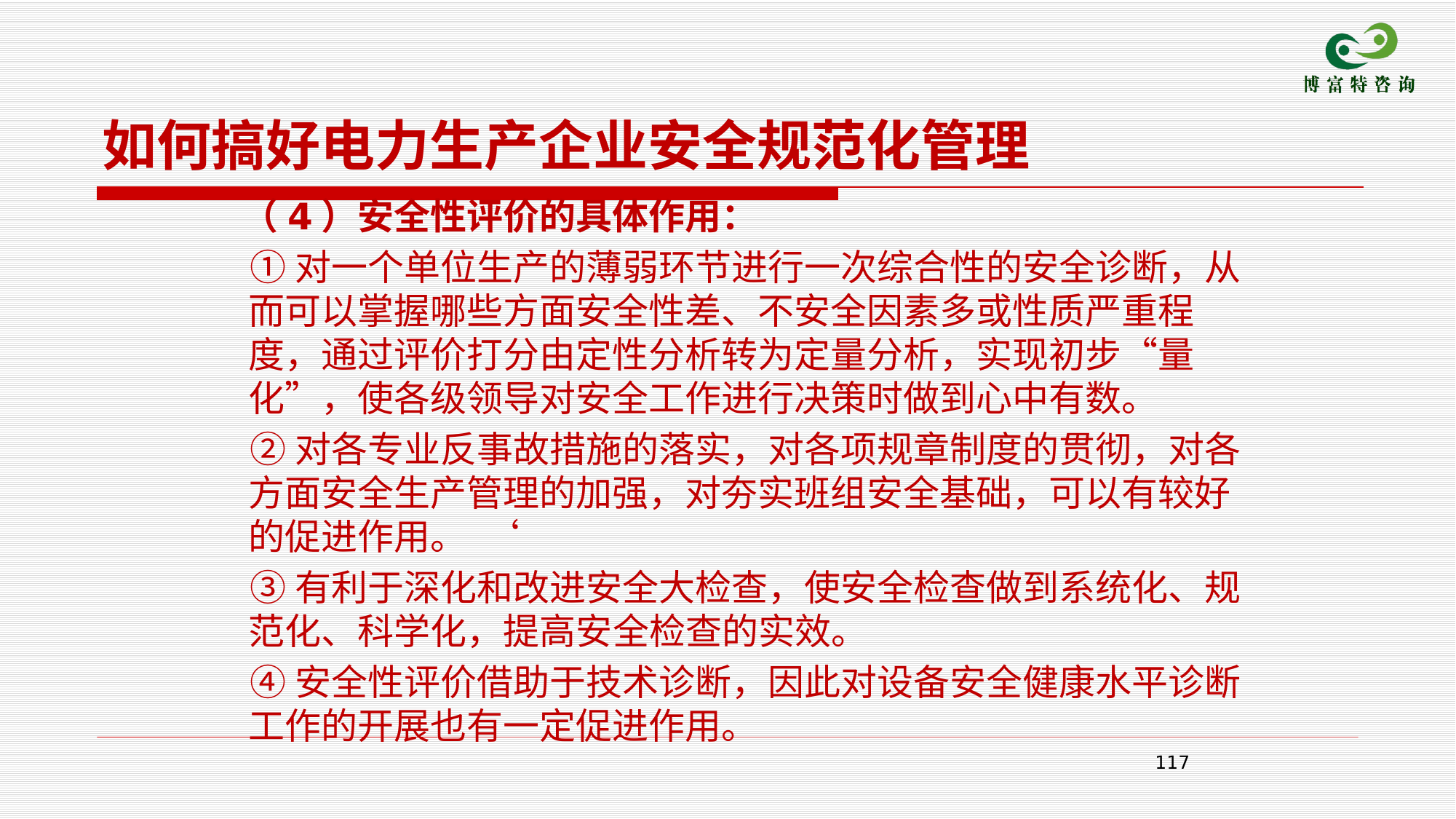

如何搞好电力生产企业安全规范化管理
     （4）安全性评价的具体作用：
       ①对一个单位生产的薄弱环节进行一次综合性的安全诊断，从而可以掌握哪些方面安全性差、不安全因素多或性质严重程度，通过评价打分由定性分析转为定量分析，实现初步“量化”，使各级领导对安全工作进行决策时做到心中有数。
       ②对各专业反事故措施的落实，对各项规章制度的贯彻，对各方面安全生产管理的加强，对夯实班组安全基础，可以有较好的促进作用。  ‘
       ③有利于深化和改进安全大检查，使安全检查做到系统化、规范化、科学化，提高安全检查的实效。
       ④安全性评价借助于技术诊断，因此对设备安全健康水平诊断工作的开展也有一定促进作用。

117